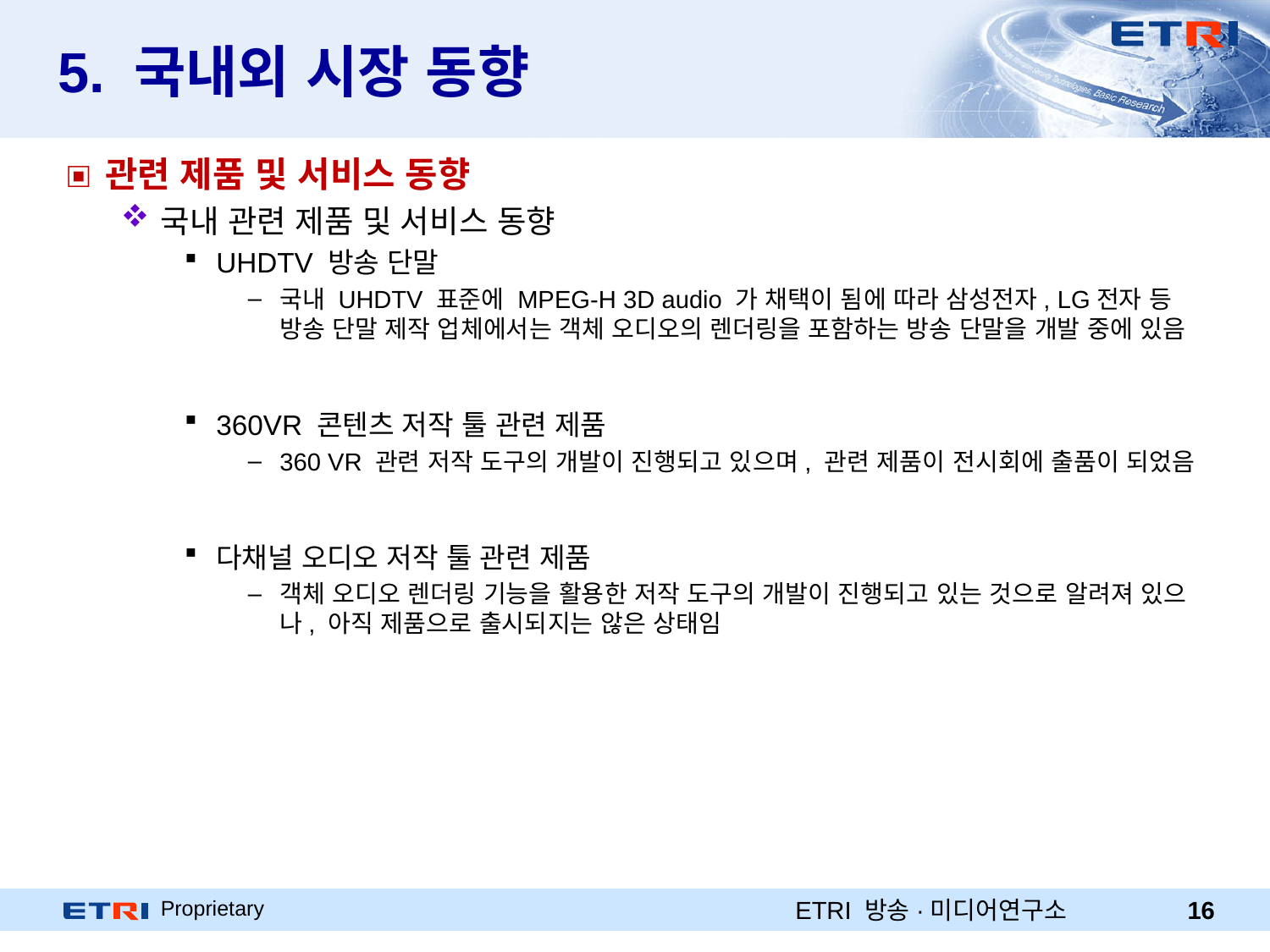

# 5. 국내외 시장 동향
관련 제품 및 서비스 동향
국내 관련 제품 및 서비스 동향
UHDTV 방송 단말
국내 UHDTV 표준에 MPEG-H 3D audio 가 채택이 됨에 따라 삼성전자, LG전자 등 방송 단말 제작 업체에서는 객체 오디오의 렌더링을 포함하는 방송 단말을 개발 중에 있음

360VR 콘텐츠 저작 툴 관련 제품
360 VR 관련 저작 도구의 개발이 진행되고 있으며, 관련 제품이 전시회에 출품이 되었음

다채널 오디오 저작 툴 관련 제품
객체 오디오 렌더링 기능을 활용한 저작 도구의 개발이 진행되고 있는 것으로 알려져 있으나, 아직 제품으로 출시되지는 않은 상태임

ETRI 방송·미디어연구소
16